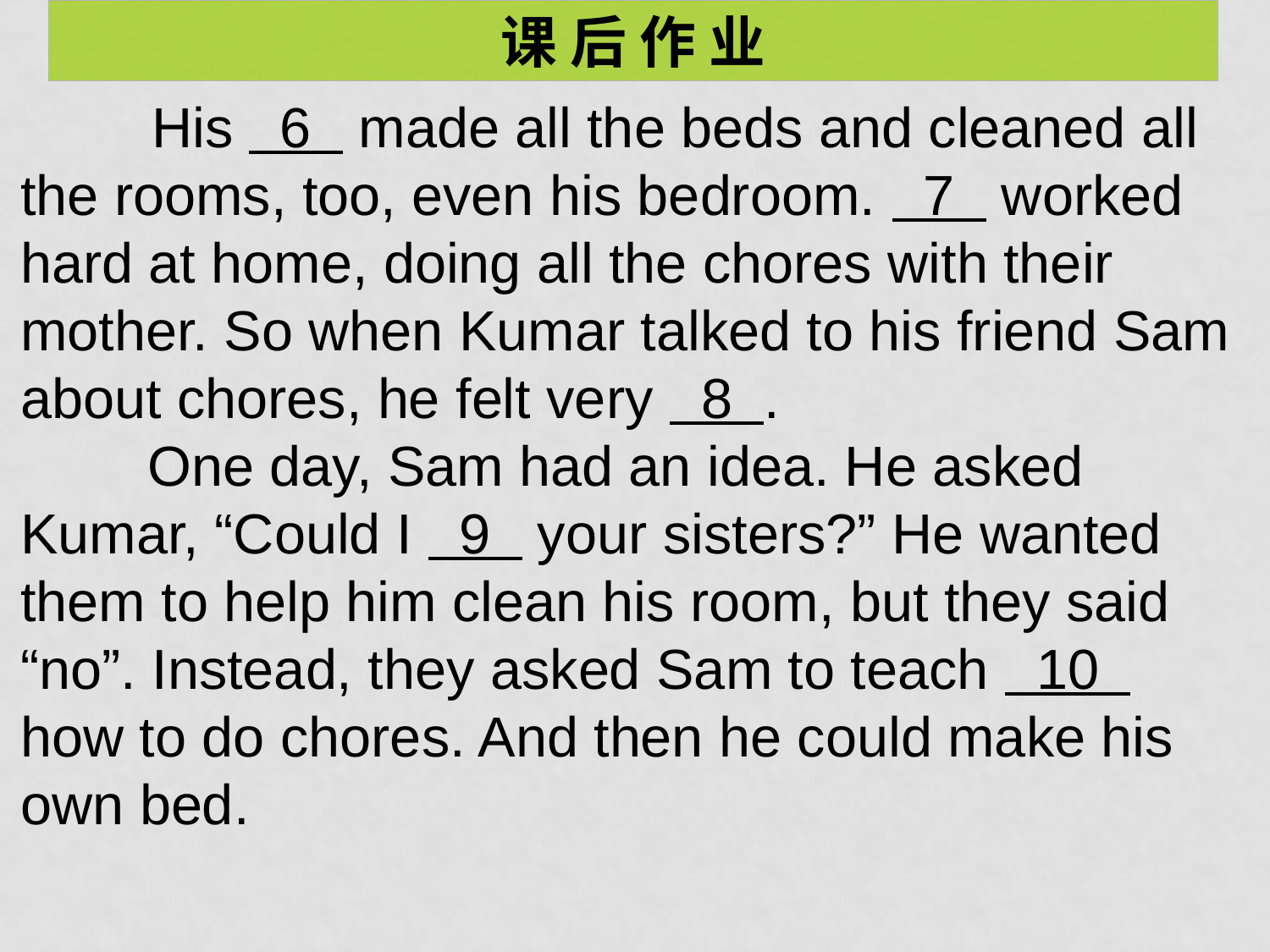

课 后 作 业
      His   6   made all the beds and cleaned all the rooms, too, even his bedroom.   7   worked hard at home, doing all the chores with their mother. So when Kumar talked to his friend Sam about chores, he felt very   8  .
	One day, Sam had an idea. He asked Kumar, “Could I   9   your sisters?” He wanted them to help him clean his room, but they said “no”. Instead, they asked Sam to teach   10   how to do chores. And then he could make his own bed.